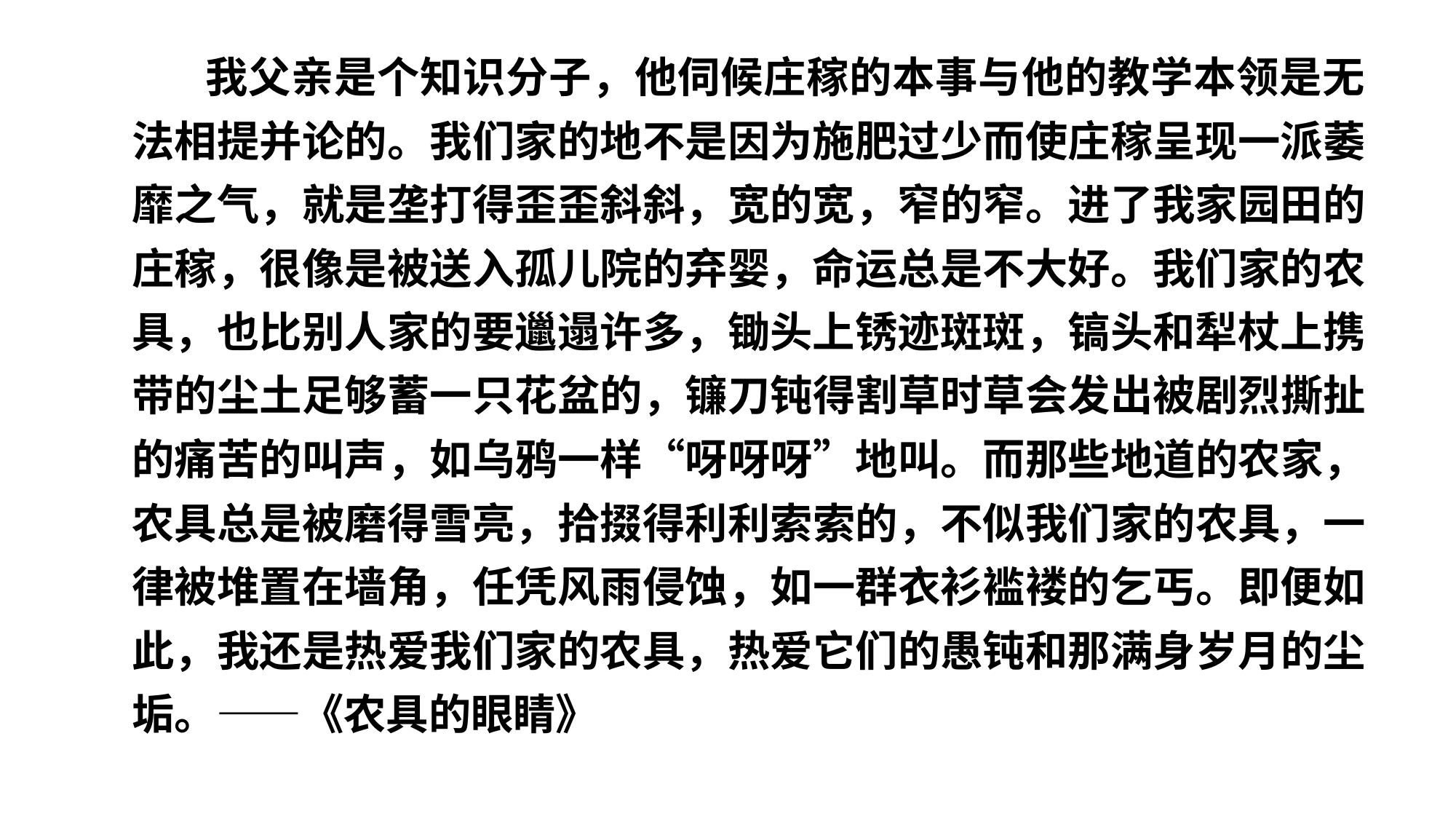

我父亲是个知识分子，他伺候庄稼的本事与他的教学本领是无法相提并论的。我们家的地不是因为施肥过少而使庄稼呈现一派萎靡之气，就是垄打得歪歪斜斜，宽的宽，窄的窄。进了我家园田的庄稼，很像是被送入孤儿院的弃婴，命运总是不大好。我们家的农具，也比别人家的要邋遢许多，锄头上锈迹斑斑，镐头和犁杖上携带的尘土足够蓄一只花盆的，镰刀钝得割草时草会发出被剧烈撕扯的痛苦的叫声，如乌鸦一样“呀呀呀”地叫。而那些地道的农家，农具总是被磨得雪亮，拾掇得利利索索的，不似我们家的农具，一律被堆置在墙角，任凭风雨侵蚀，如一群衣衫褴褛的乞丐。即便如此，我还是热爱我们家的农具，热爱它们的愚钝和那满身岁月的尘垢。——《农具的眼睛》